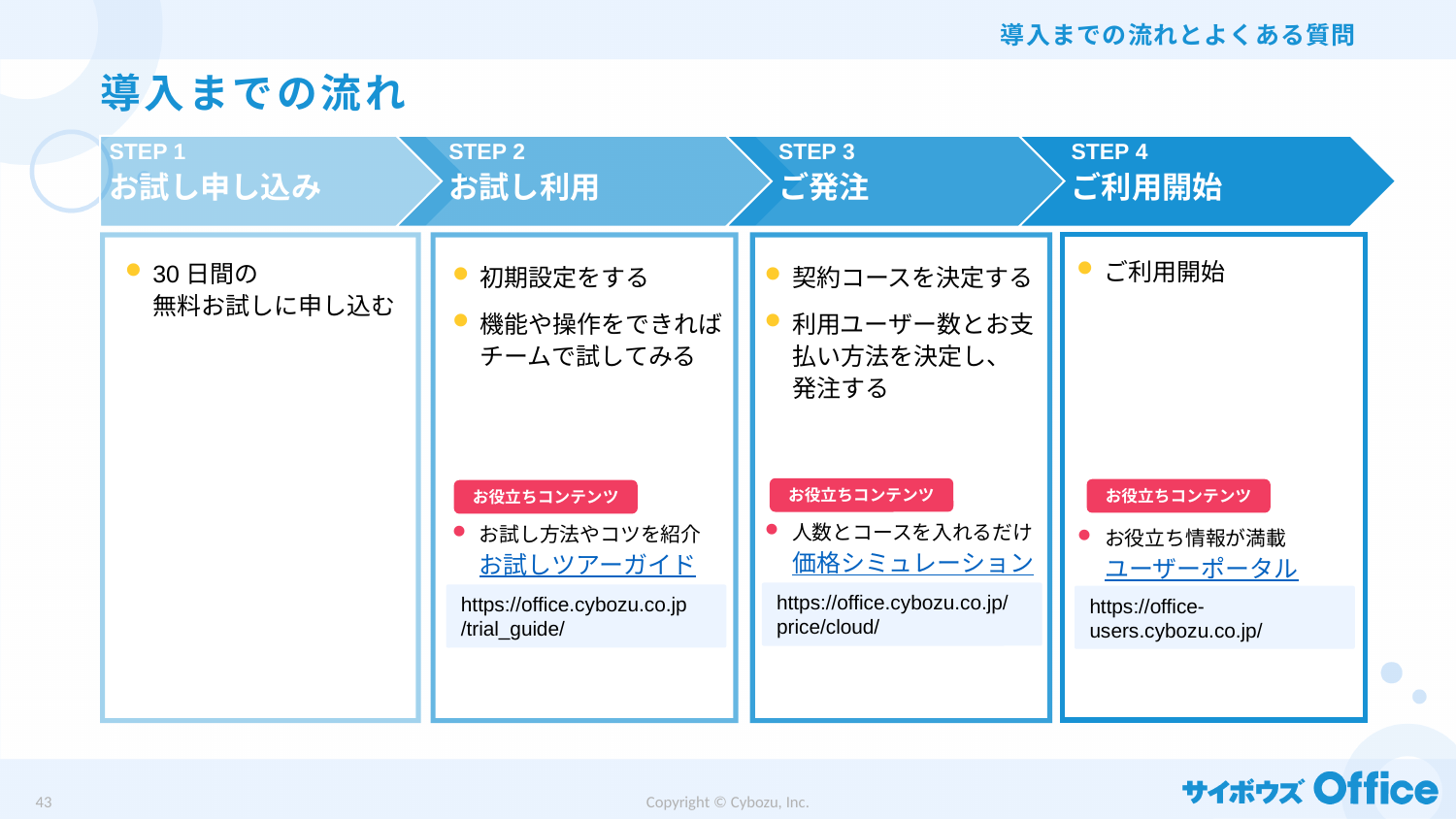

導入までの流れとよくある質問
# 導入までの流れ
STEP 1
お試し申し込み
STEP 2
お試し利用
STEP 3
ご発注
STEP 4
ご利用開始

ご利用開始
30日間の
無料お試しに申し込む
初期設定をする
機能や操作をできればチームで試してみる

契約コースを決定する
利用ユーザー数とお支払い方法を決定し、
発注する
お役立ちコンテンツ
お役立ちコンテンツ
お役立ちコンテンツ
人数とコースを入れるだけ
価格シミュレーション
お試し方法やコツを紹介お試しツアーガイド
お役立ち情報が満載
ユーザーポータル
https://office.cybozu.co.jp/price/cloud/
https://office.cybozu.co.jp
/trial_guide/
https://office-users.cybozu.co.jp/
43
Copyright © Cybozu, Inc.